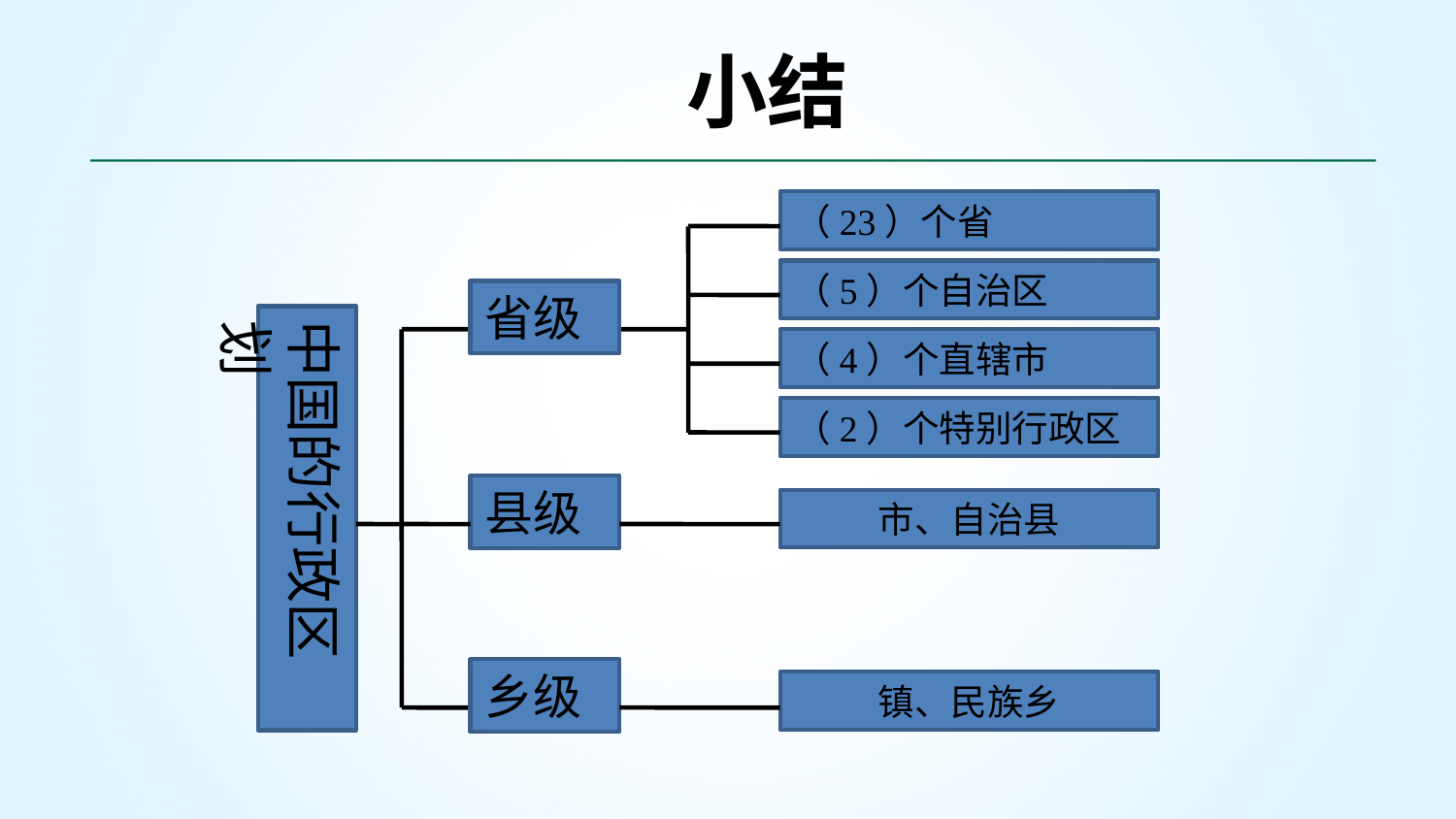

小结
（23）个省

（5）个自治区
省级

中国的行政区划

（4）个直辖市

（2）个特别行政区

县级
市、自治县

乡级
镇、民族乡